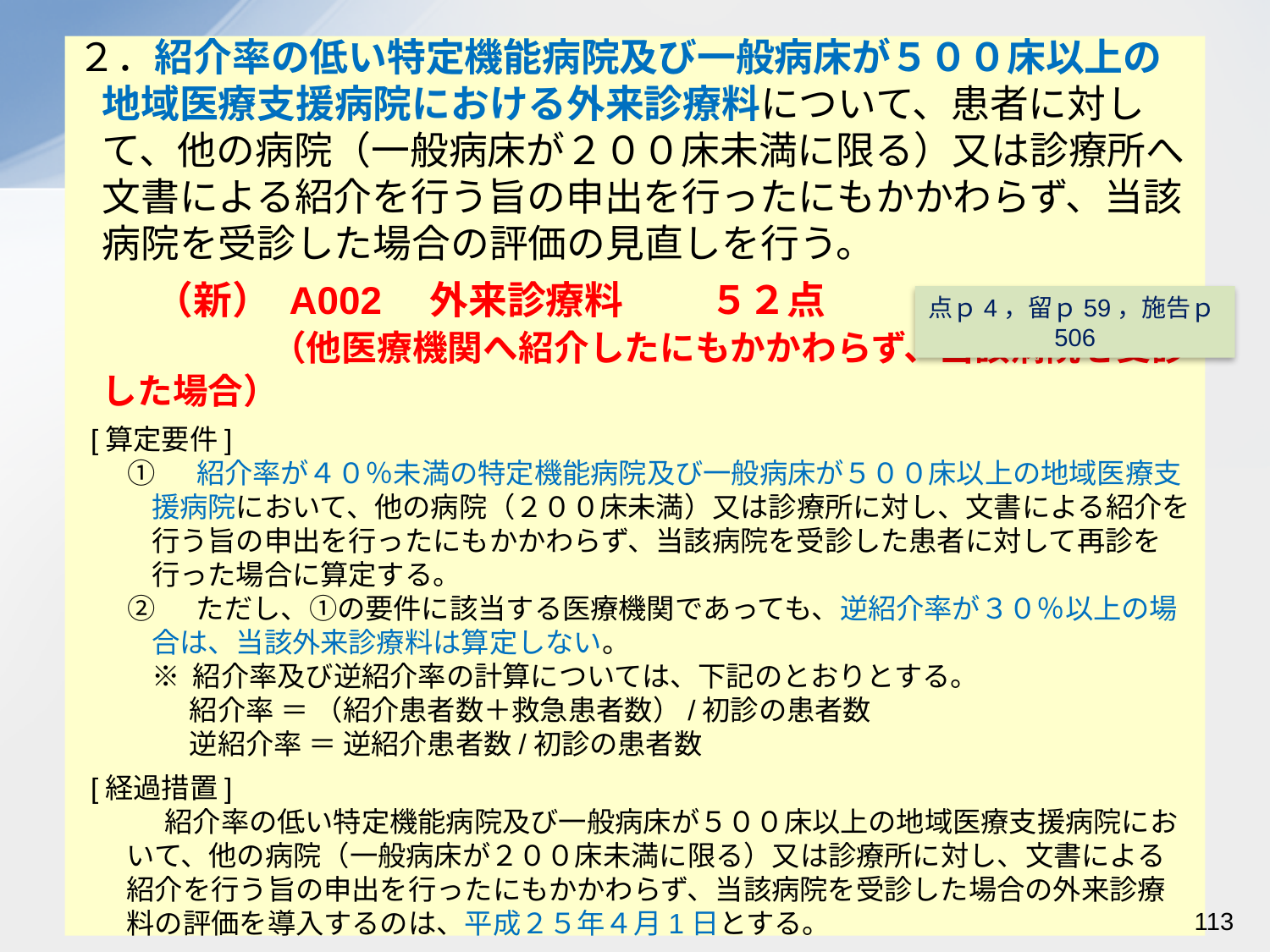

２．紹介率の低い特定機能病院及び一般病床が５００床以上の地域医療支援病院における外来診療料について、患者に対して、他の病院（一般病床が２００床未満に限る）又は診療所へ文書による紹介を行う旨の申出を行ったにもかかわらず、当該病院を受診した場合の評価の見直しを行う。
　　（新） A002　外来診療料 　　５２点
　　　　　（他医療機関へ紹介したにもかかわらず、当該病院を受診した場合）
[算定要件]
①　 紹介率が４０％未満の特定機能病院及び一般病床が５００床以上の地域医療支援病院において、他の病院（２００床未満）又は診療所に対し、文書による紹介を行う旨の申出を行ったにもかかわらず、当該病院を受診した患者に対して再診を行った場合に算定する。
②　 ただし、①の要件に該当する医療機関であっても、逆紹介率が３０％以上の場合は、当該外来診療料は算定しない。
※ 紹介率及び逆紹介率の計算については、下記のとおりとする。
紹介率 ＝ （紹介患者数＋救急患者数）/初診の患者数
逆紹介率 ＝ 逆紹介患者数/初診の患者数
[経過措置]
紹介率の低い特定機能病院及び一般病床が５００床以上の地域医療支援病院において、他の病院（一般病床が２００床未満に限る）又は診療所に対し、文書による紹介を行う旨の申出を行ったにもかかわらず、当該病院を受診した場合の外来診療料の評価を導入するのは、平成２５年４月1日とする。
点ｐ4，留ｐ59，施告ｐ506
113